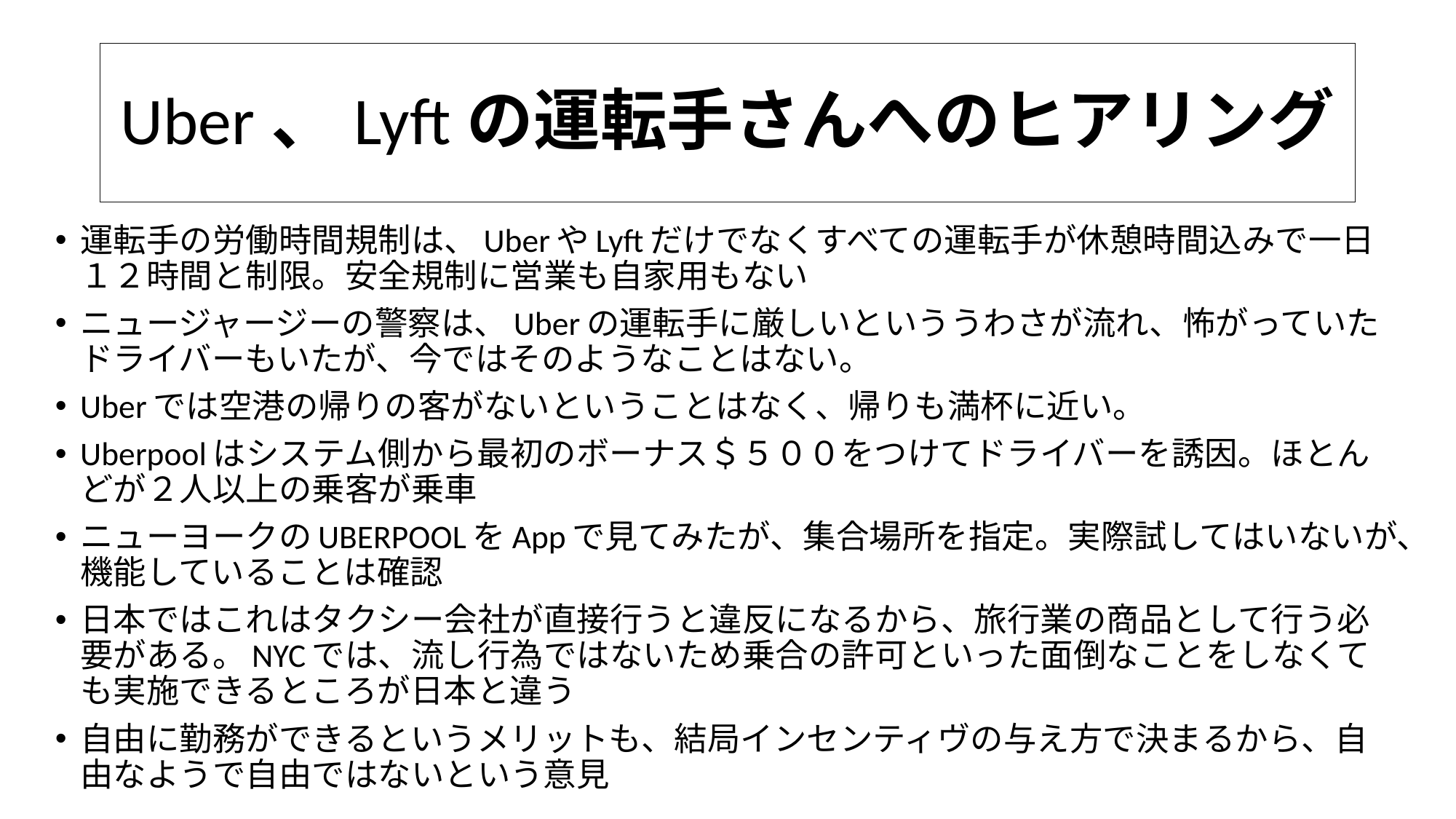

# Uber、Lyftの運転手さんへのヒアリング
運転手の労働時間規制は、UberやLyftだけでなくすべての運転手が休憩時間込みで一日１２時間と制限。安全規制に営業も自家用もない
ニュージャージーの警察は、Uberの運転手に厳しいといううわさが流れ、怖がっていたドライバーもいたが、今ではそのようなことはない。
Uberでは空港の帰りの客がないということはなく、帰りも満杯に近い。
Uberpoolはシステム側から最初のボーナス＄５００をつけてドライバーを誘因。ほとんどが２人以上の乗客が乗車
ニューヨークのUBERPOOLをAppで見てみたが、集合場所を指定。実際試してはいないが、機能していることは確認
日本ではこれはタクシー会社が直接行うと違反になるから、旅行業の商品として行う必要がある。NYCでは、流し行為ではないため乗合の許可といった面倒なことをしなくても実施できるところが日本と違う
自由に勤務ができるというメリットも、結局インセンティヴの与え方で決まるから、自由なようで自由ではないという意見